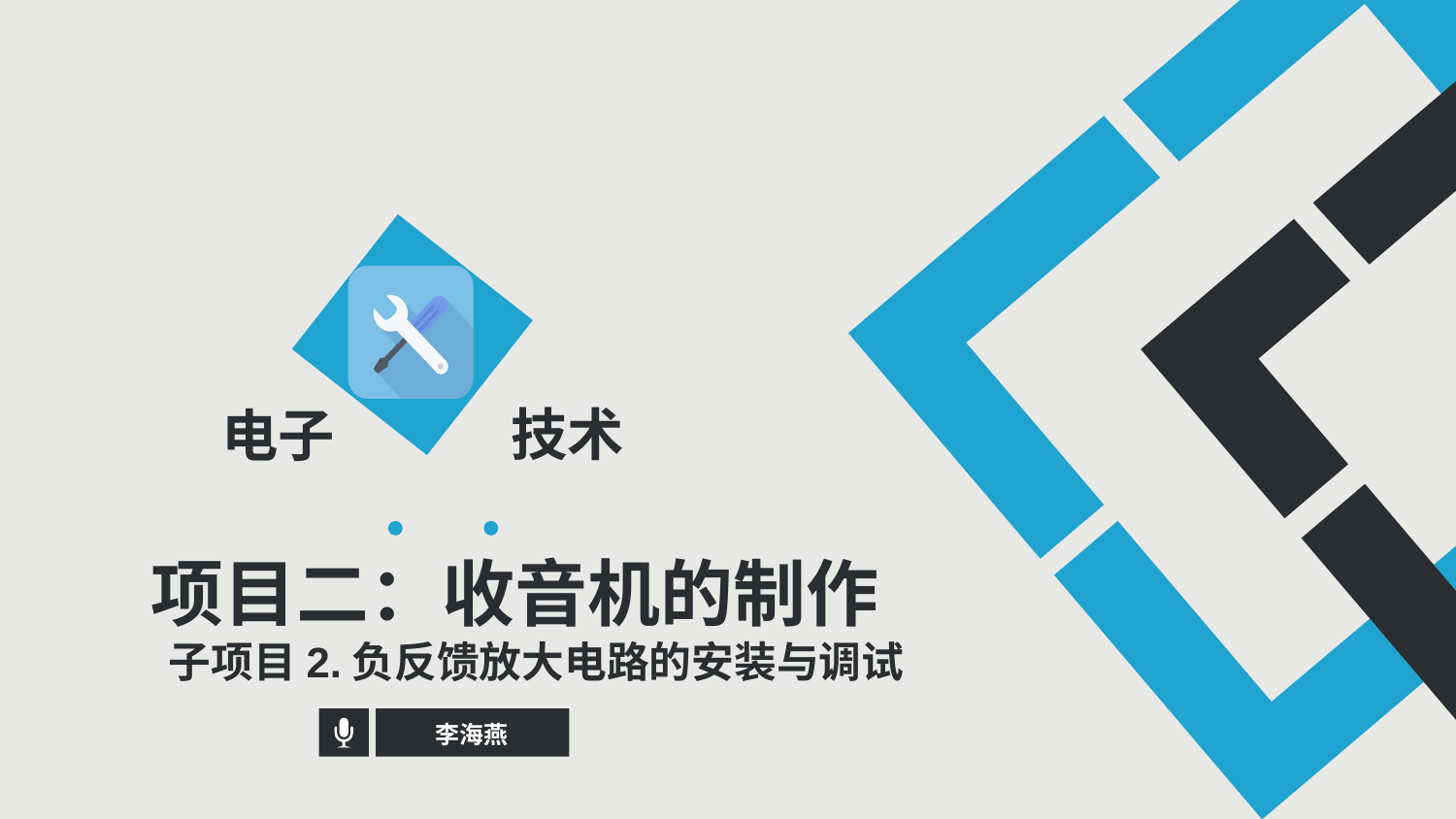

技术
电子

项目二：收音机的制作
子项目2.负反馈放大电路的安装与调试

李海燕
1